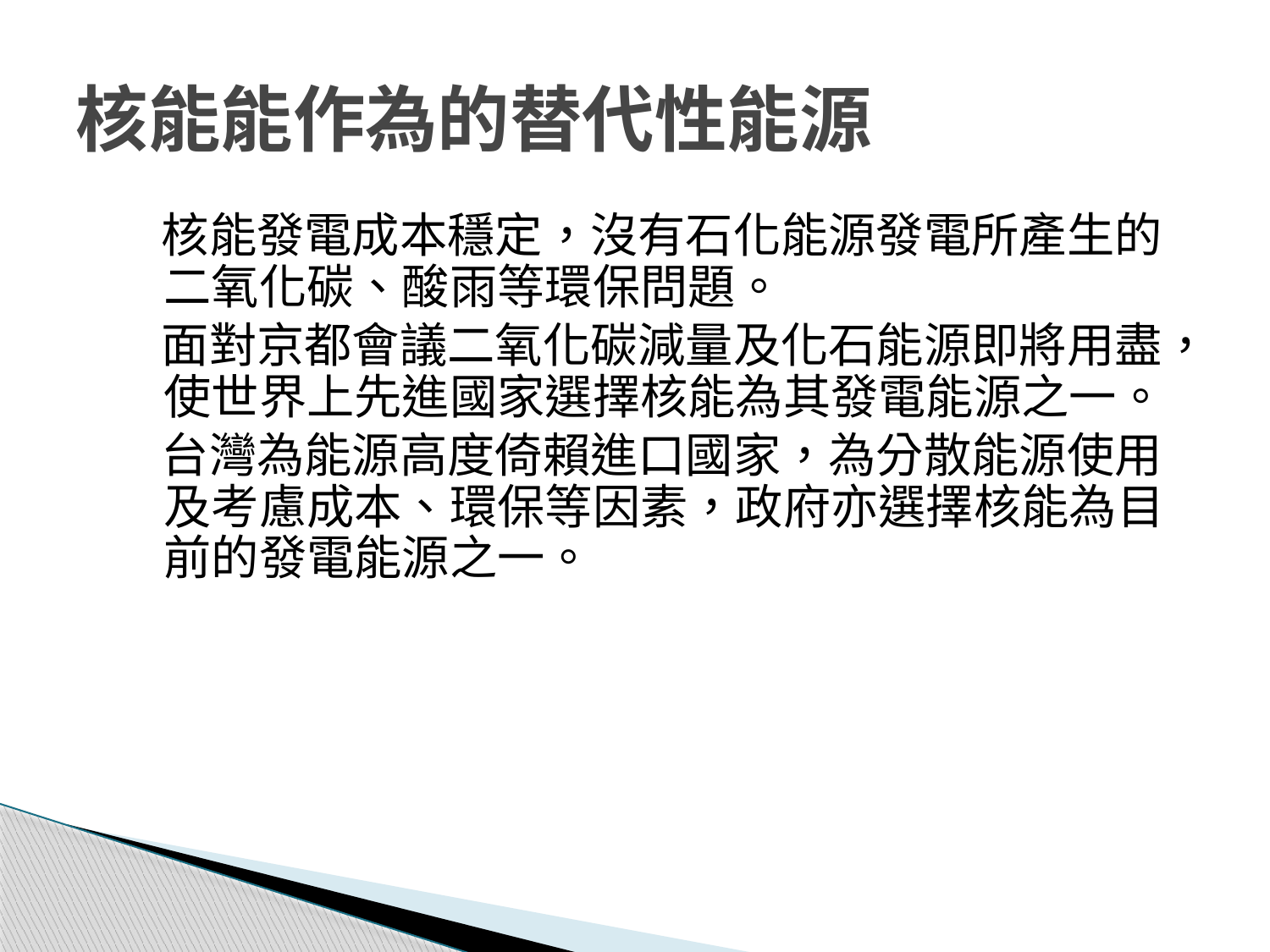

# 核能能作為的替代性能源
       核能發電成本穩定，沒有石化能源發電所產生的二氧化碳、酸雨等環保問題。
       面對京都會議二氧化碳減量及化石能源即將用盡，使世界上先進國家選擇核能為其發電能源之一。
       台灣為能源高度倚賴進口國家，為分散能源使用及考慮成本、環保等因素，政府亦選擇核能為目前的發電能源之一。